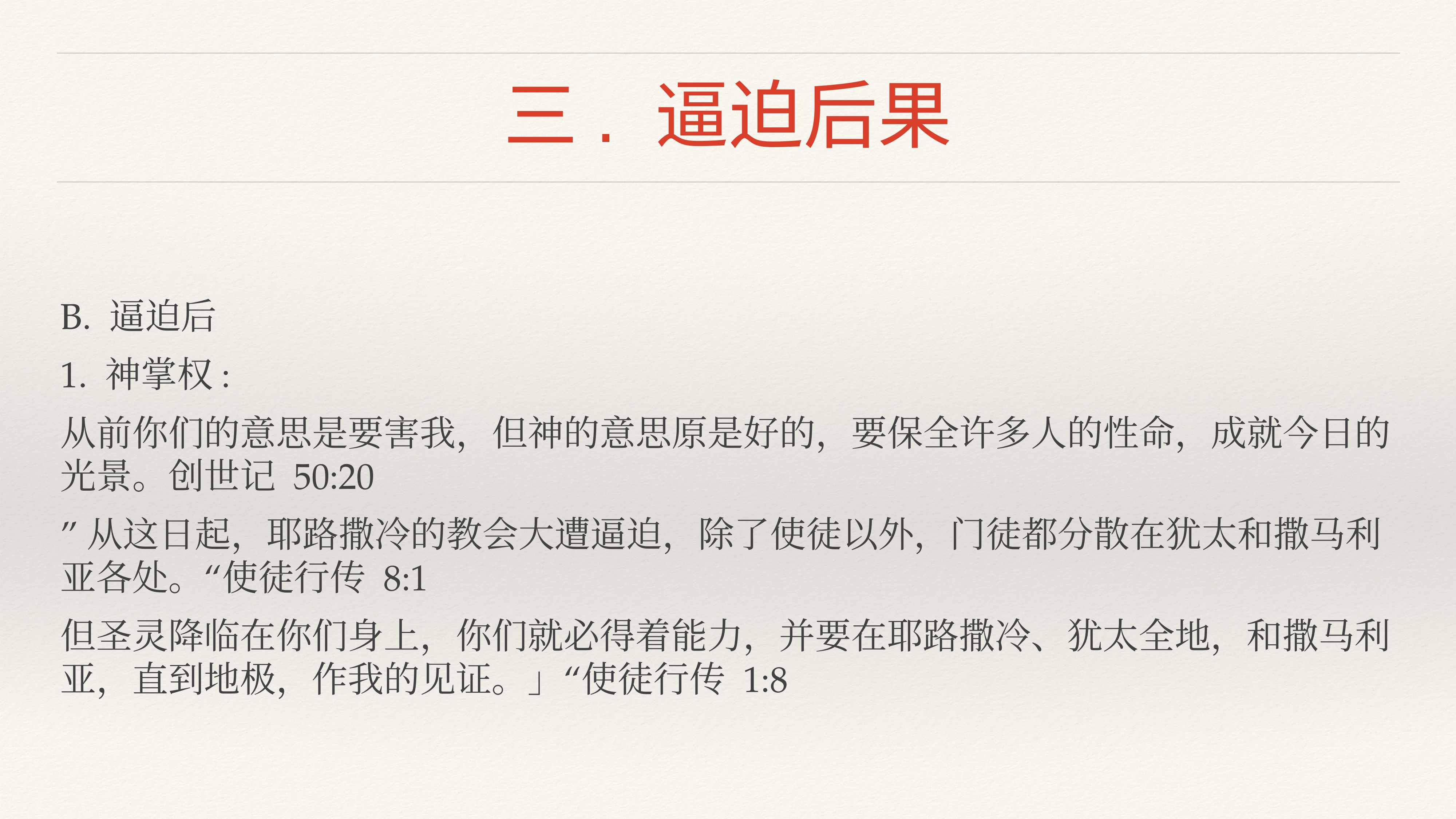

# 三. 逼迫后果
B. 逼迫后
1. 神掌权:
从前你们的意思是要害我，但神的意思原是好的，要保全许多人的性命，成就今日的光景。创世记 50:20
”从这日起，耶路撒冷的教会大遭逼迫，除了使徒以外，门徒都分散在犹太和撒马利亚各处。“使徒行传 8:1
但圣灵降临在你们身上，你们就必得着能力，并要在耶路撒冷、犹太全地，和撒马利亚，直到地极，作我的见证。」“使徒行传 1:8